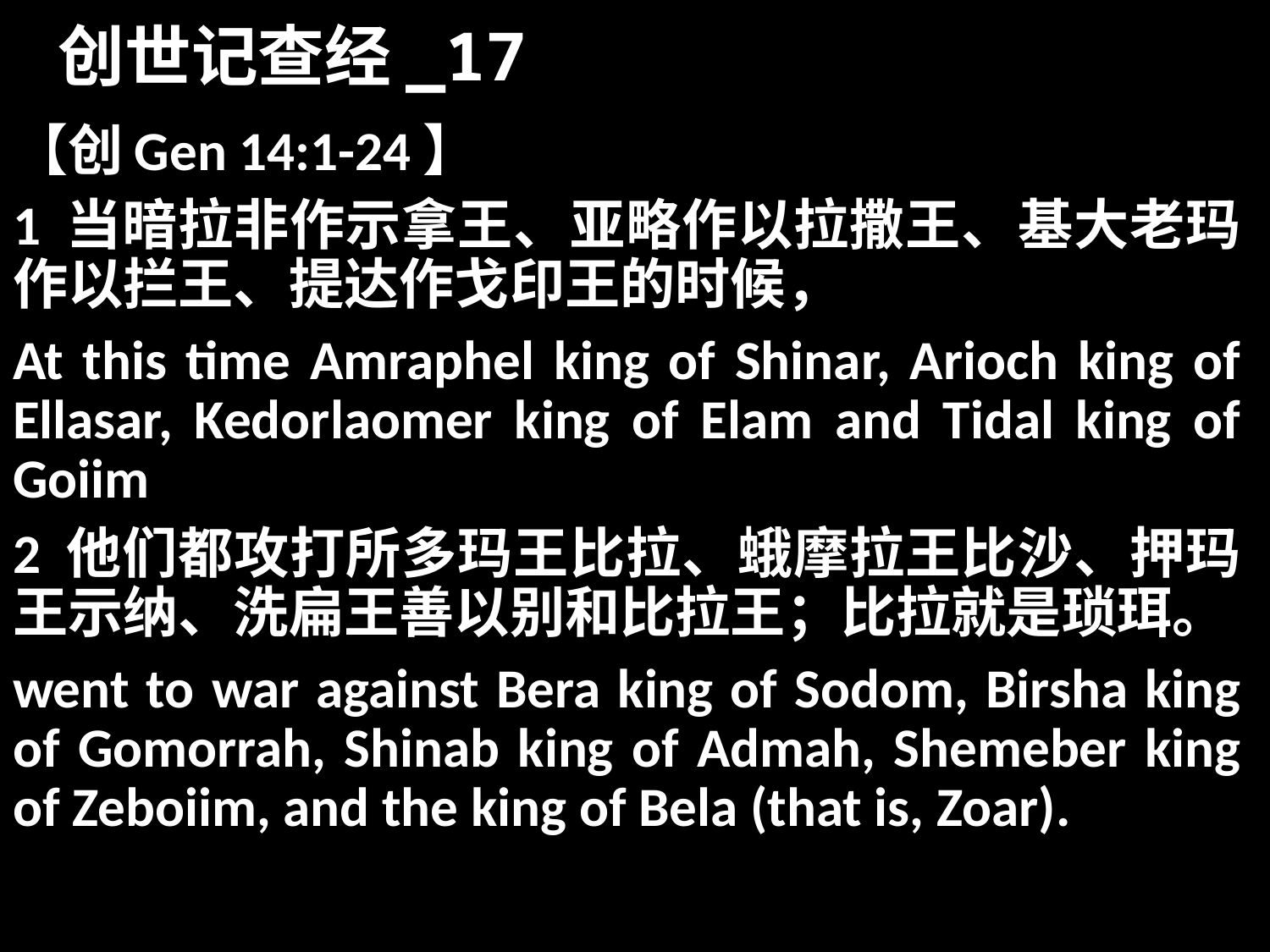

# 创世记查经_17
【创Gen 14:1-24】
1 当暗拉非作示拿王、亚略作以拉撒王、基大老玛作以拦王、提达作戈印王的时候，
At this time Amraphel king of Shinar, Arioch king of Ellasar, Kedorlaomer king of Elam and Tidal king of Goiim
2 他们都攻打所多玛王比拉、蛾摩拉王比沙、押玛王示纳、洗扁王善以别和比拉王；比拉就是琐珥。
went to war against Bera king of Sodom, Birsha king of Gomorrah, Shinab king of Admah, Shemeber king of Zeboiim, and the king of Bela (that is, Zoar).